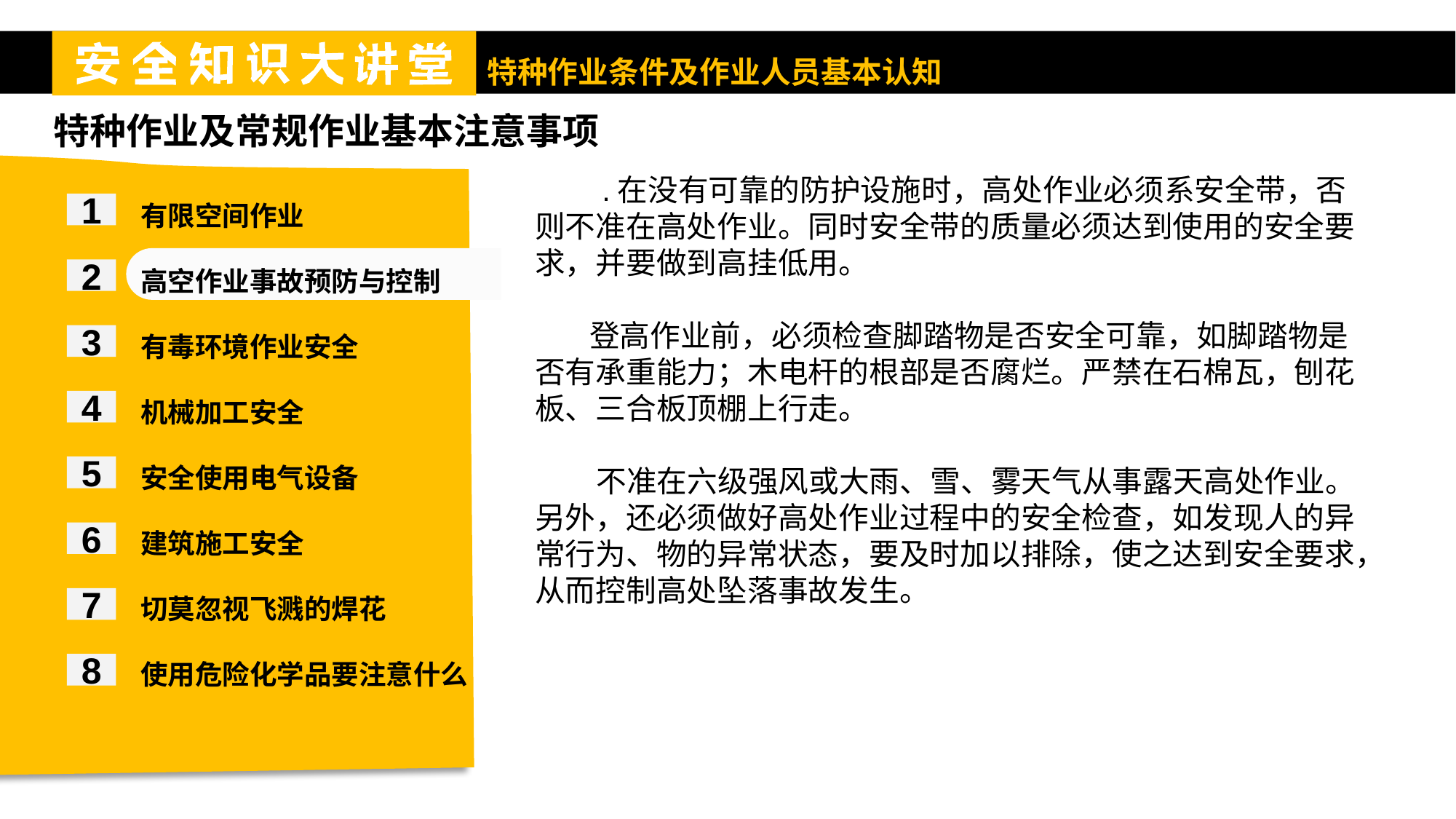

特种作业及常规作业基本注意事项
有限空间作业
高空作业事故预防与控制
有毒环境作业安全
机械加工安全
安全使用电气设备
建筑施工安全
切莫忽视飞溅的焊花
使用危险化学品要注意什么
        .在没有可靠的防护设施时，高处作业必须系安全带，否则不准在高处作业。同时安全带的质量必须达到使用的安全要求，并要做到高挂低用。

       登高作业前，必须检查脚踏物是否安全可靠，如脚踏物是否有承重能力；木电杆的根部是否腐烂。严禁在石棉瓦，刨花板、三合板顶棚上行走。

        不准在六级强风或大雨、雪、雾天气从事露天高处作业。另外，还必须做好高处作业过程中的安全检查，如发现人的异常行为、物的异常状态，要及时加以排除，使之达到安全要求，从而控制高处坠落事故发生。
1
2
3
4
5
6
7
8